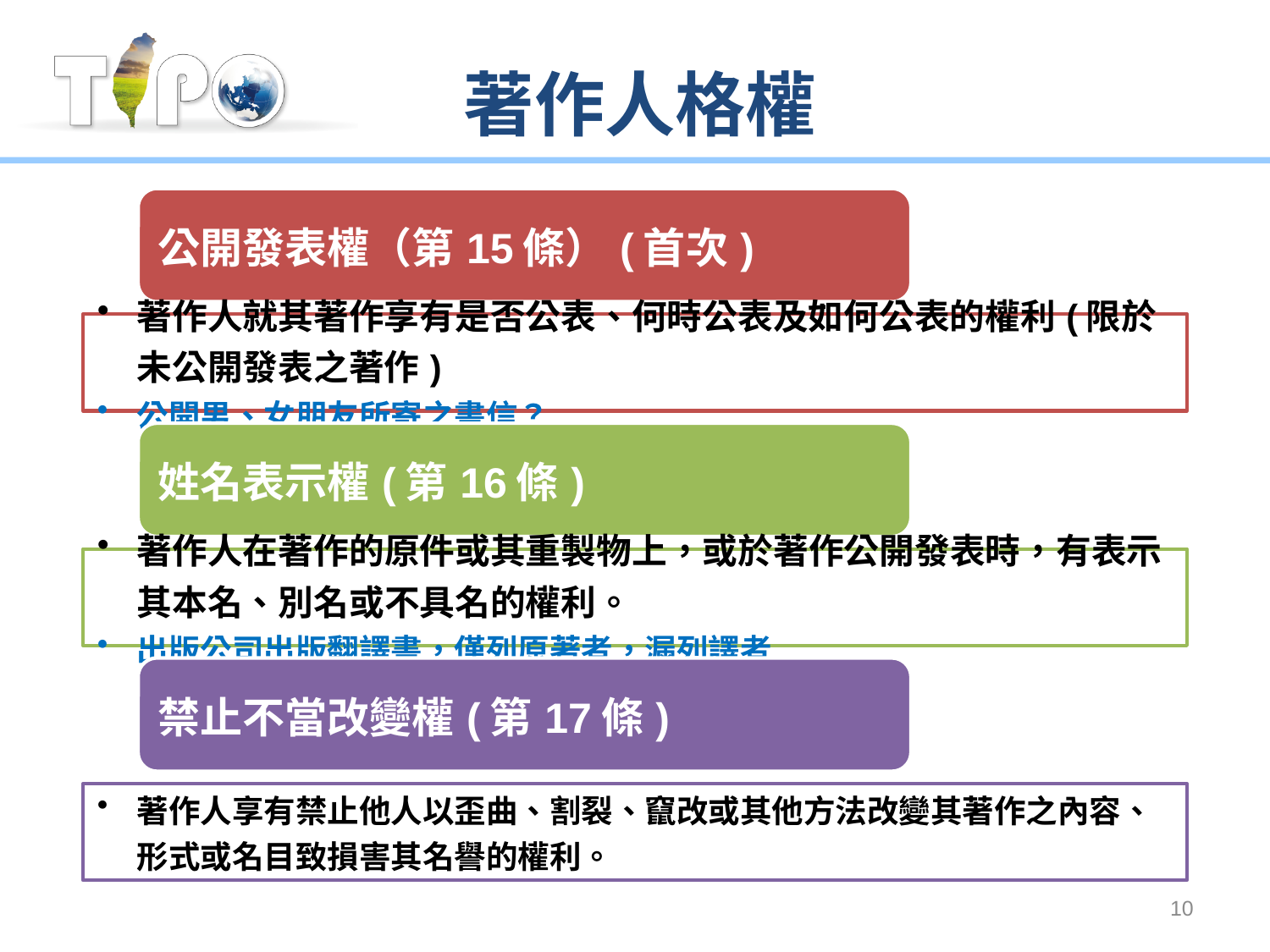

# 著作人格權
公開發表權（第15條）(首次)
著作人就其著作享有是否公表、何時公表及如何公表的權利(限於未公開發表之著作)
姓名表示權(第16條)
著作人在著作的原件或其重製物上，或於著作公開發表時，有表示其本名、別名或不具名的權利。
著作人享有禁止他人以歪曲、割裂、竄改或其他方法改變其著作之內容、形式或名目致損害其名譽的權利。
公開男、女朋友所寄之書信？
出版公司出版翻譯書，僅列原著者，漏列譯者
禁止不當改變權(第17條)
10